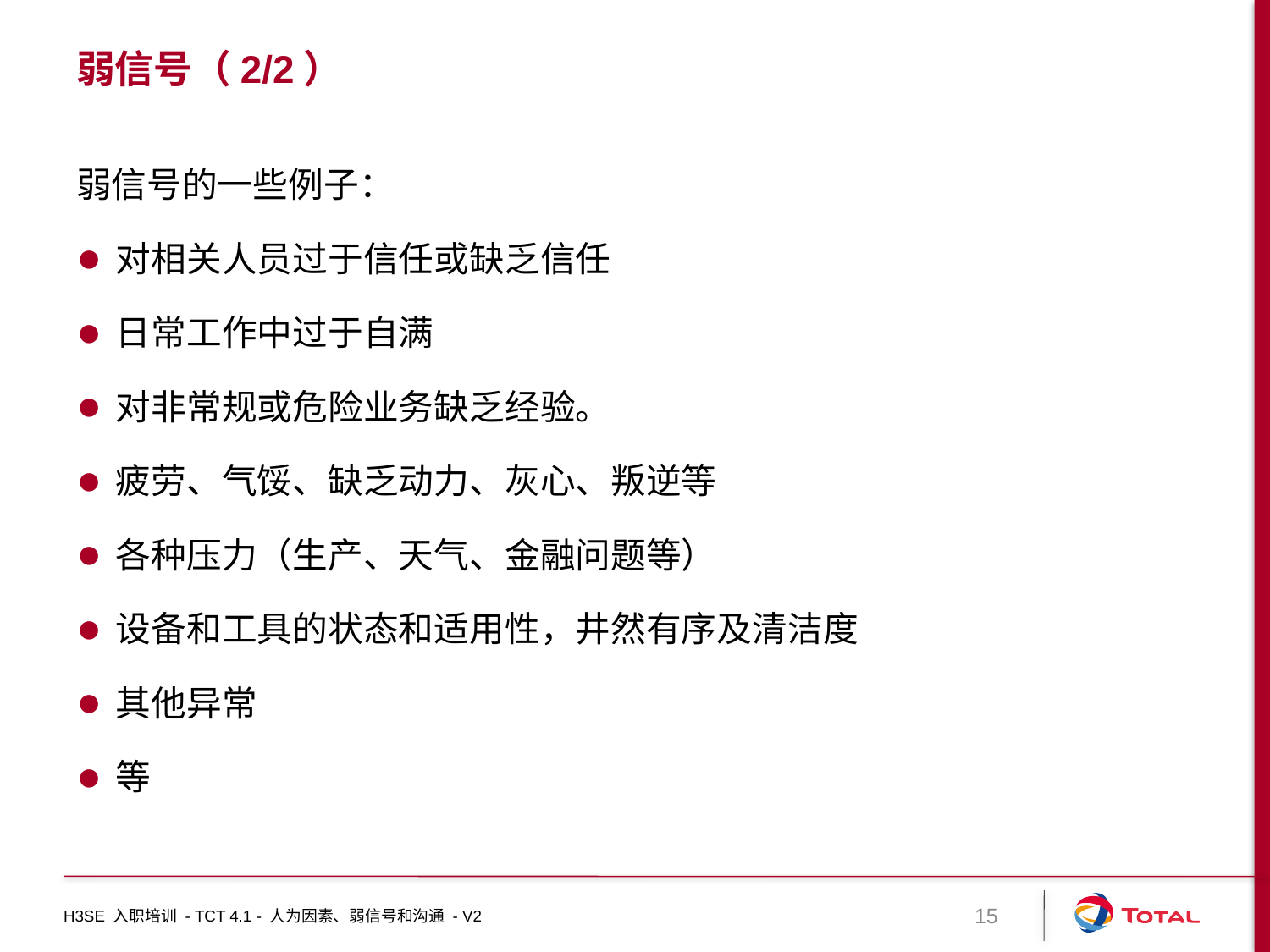

# 弱信号（2/2）
弱信号的一些例子：
对相关人员过于信任或缺乏信任
日常工作中过于自满
对非常规或危险业务缺乏经验。
疲劳、气馁、缺乏动力、灰心、叛逆等
各种压力（生产、天气、金融问题等）
设备和工具的状态和适用性，井然有序及清洁度
其他异常
等
H3SE 入职培训 - TCT 4.1 - 人为因素、弱信号和沟通 - V2
15